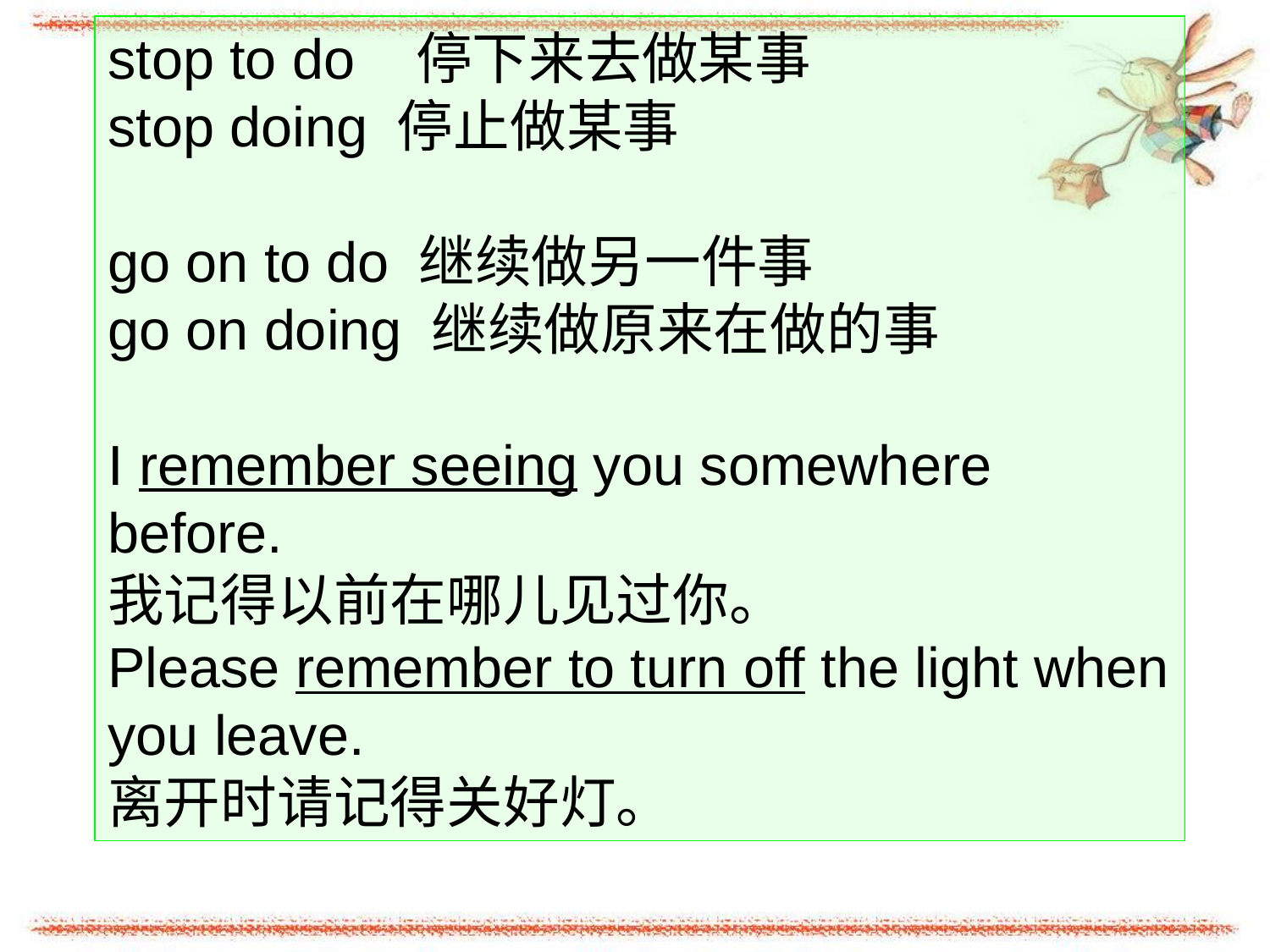

stop to do   停下来去做某事
stop doing 停止做某事

go on to do 继续做另一件事
go on doing 继续做原来在做的事

I remember seeing you somewhere before.
我记得以前在哪儿见过你。
Please remember to turn off the light when you leave.
离开时请记得关好灯。